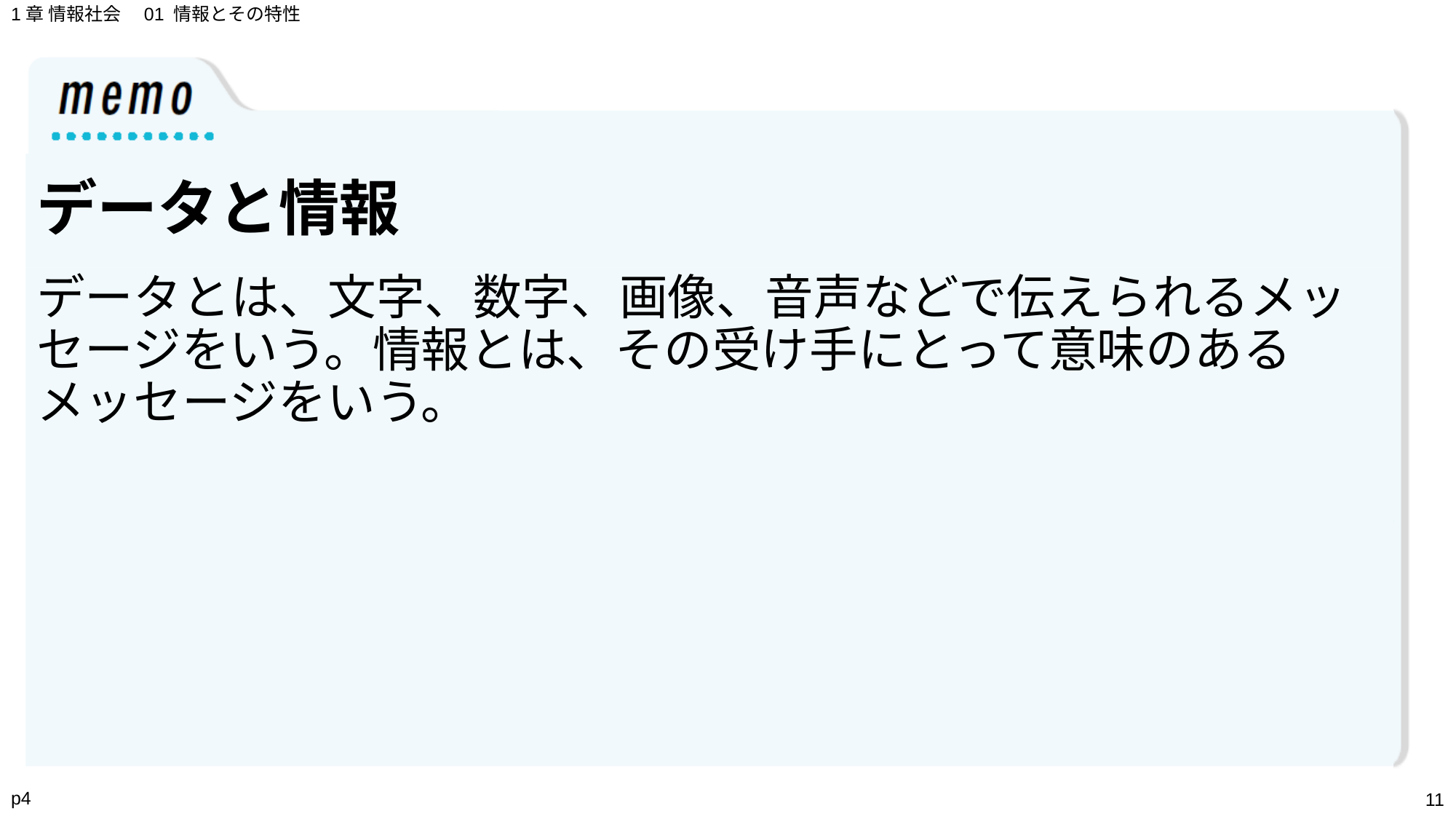

1章 情報社会　01 情報とその特性

データと情報
データとは、文字、数字、画像、音声などで伝えられるメッセージをいう。情報とは、その受け手にとって意味のあるメッセージをいう。
p4
11